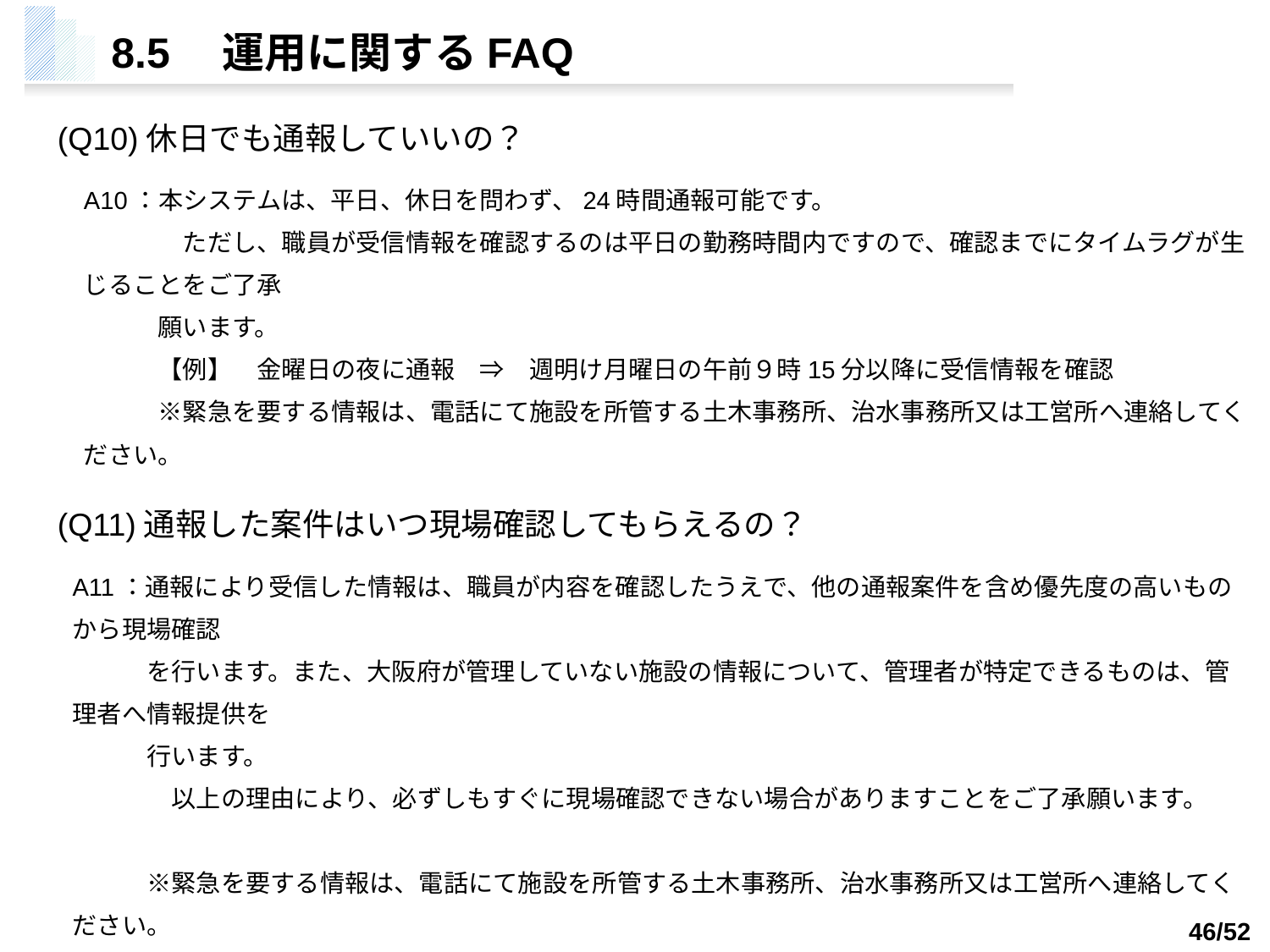

8.5　運用に関するFAQ
(Q10)休日でも通報していいの？
A10：本システムは、平日、休日を問わず、24時間通報可能です。
　　　　ただし、職員が受信情報を確認するのは平日の勤務時間内ですので、確認までにタイムラグが生じることをご了承
　　　願います。
　　　【例】　金曜日の夜に通報　⇒　週明け月曜日の午前９時15分以降に受信情報を確認
　　　※緊急を要する情報は、電話にて施設を所管する土木事務所、治水事務所又は工営所へ連絡してください。
(Q11)通報した案件はいつ現場確認してもらえるの？
A11：通報により受信した情報は、職員が内容を確認したうえで、他の通報案件を含め優先度の高いものから現場確認
　　　を行います。また、大阪府が管理していない施設の情報について、管理者が特定できるものは、管理者へ情報提供を
　　　行います。
　　　　以上の理由により、必ずしもすぐに現場確認できない場合がありますことをご了承願います。
　　　※緊急を要する情報は、電話にて施設を所管する土木事務所、治水事務所又は工営所へ連絡してください。